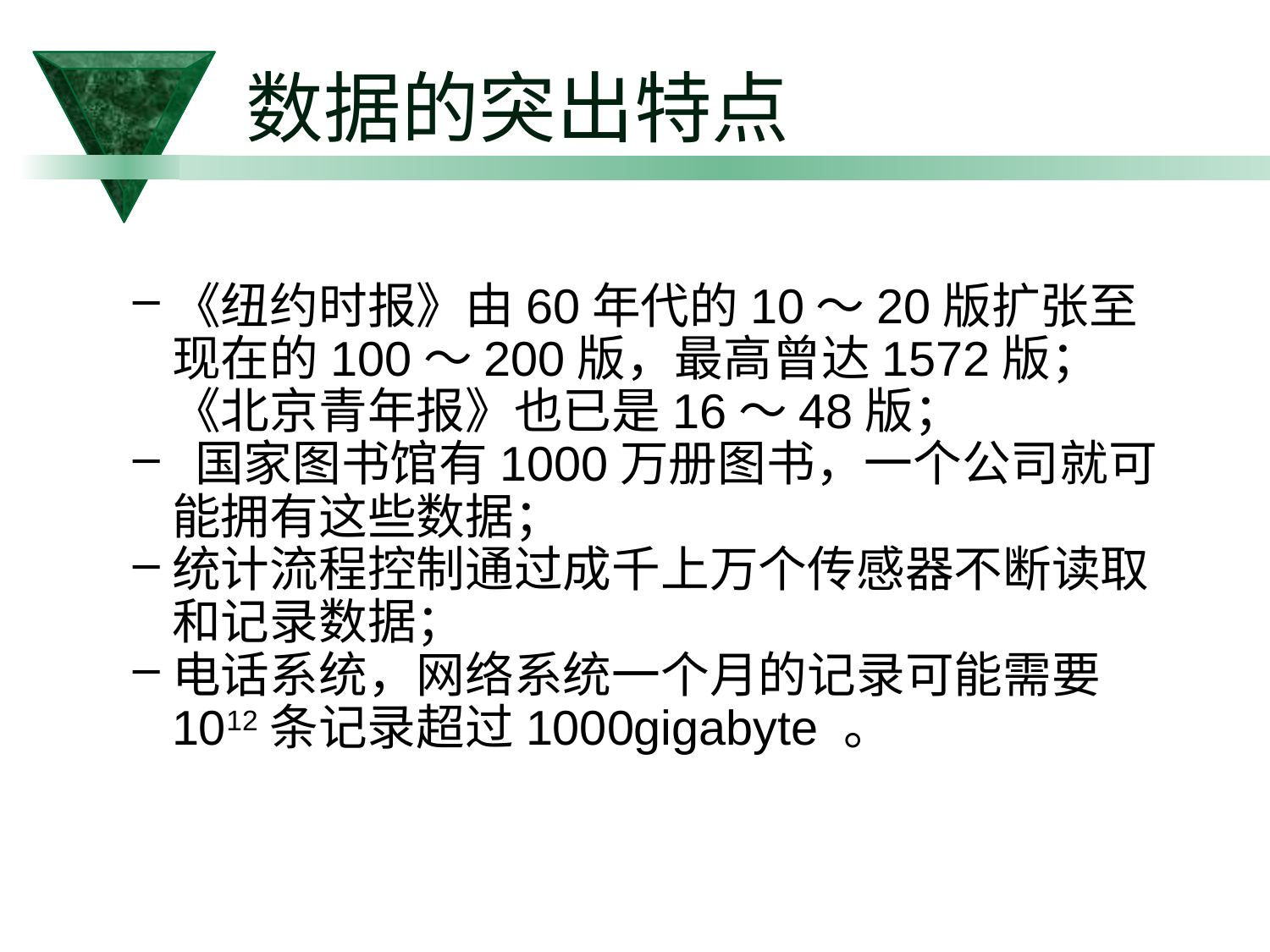

数据的突出特点

《纽约时报》由60年代的10～20版扩张至现在的100～200版，最高曾达1572版；《北京青年报》也已是16～48版；
 国家图书馆有1000万册图书，一个公司就可能拥有这些数据；
统计流程控制通过成千上万个传感器不断读取和记录数据；
电话系统，网络系统一个月的记录可能需要1012条记录超过1000gigabyte 。